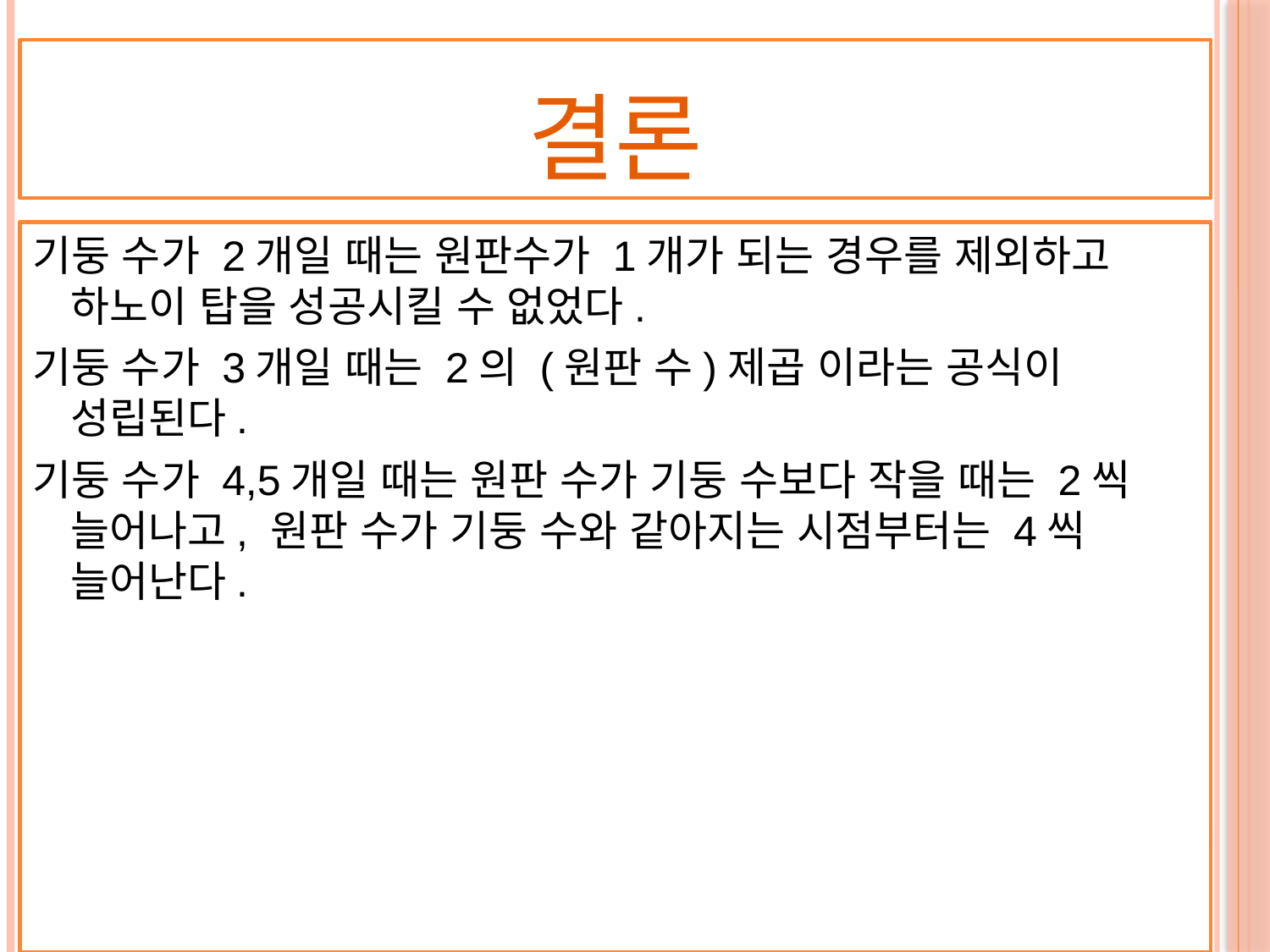

# 결론
기둥 수가 2개일 때는 원판수가 1개가 되는 경우를 제외하고 하노이 탑을 성공시킬 수 없었다.
기둥 수가 3개일 때는 2의 (원판 수)제곱 이라는 공식이 성립된다.
기둥 수가 4,5개일 때는 원판 수가 기둥 수보다 작을 때는 2씩 늘어나고, 원판 수가 기둥 수와 같아지는 시점부터는 4씩 늘어난다.